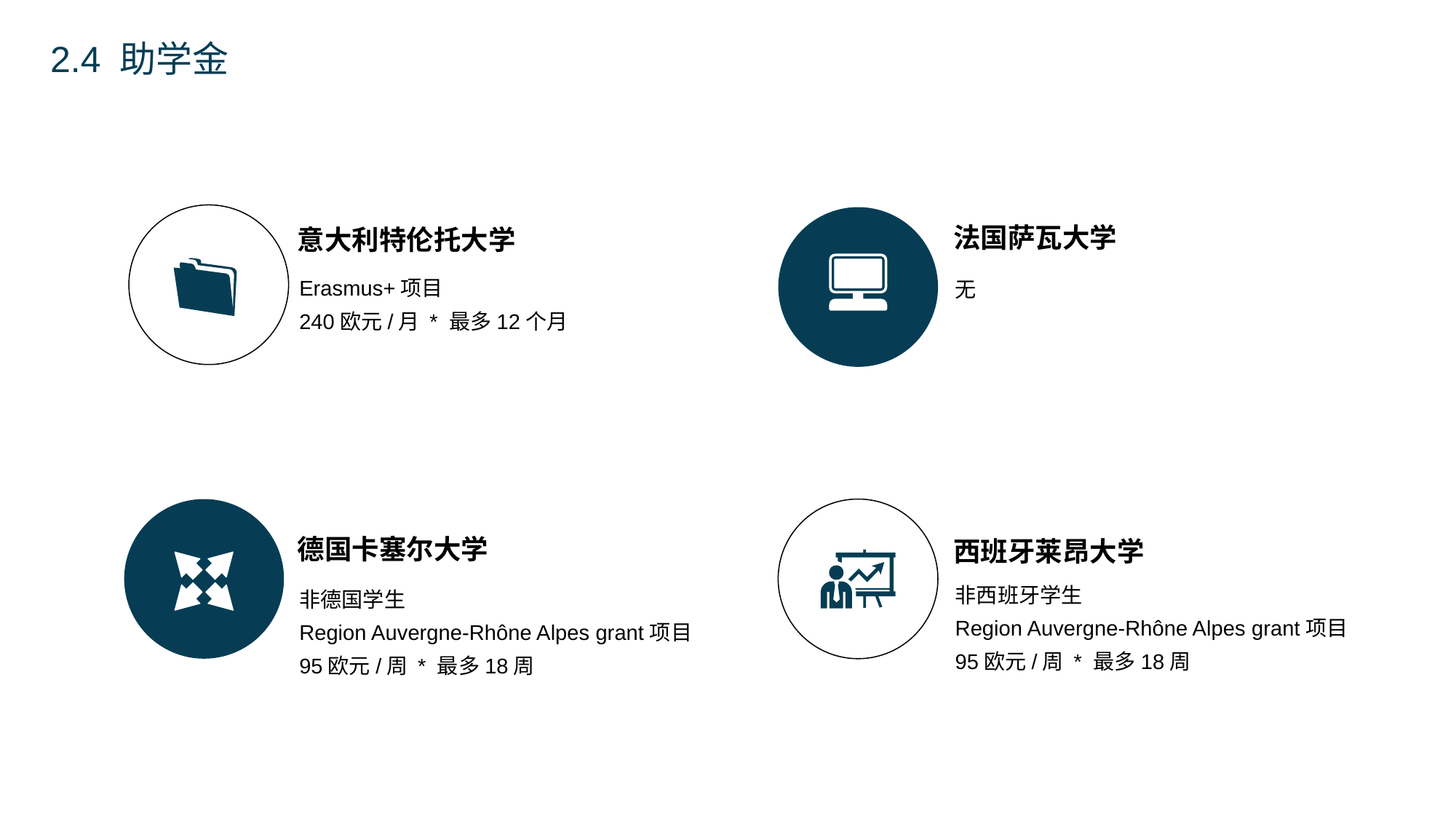

2.4 助学金

法国萨瓦大学
意大利特伦托大学
Erasmus+项目
240欧元/月 * 最多12个月
无

德国卡塞尔大学
西班牙莱昂大学

非西班牙学生
Region Auvergne-Rhône Alpes grant项目
95欧元/周 * 最多18周
非德国学生
Region Auvergne-Rhône Alpes grant项目
95欧元/周 * 最多18周